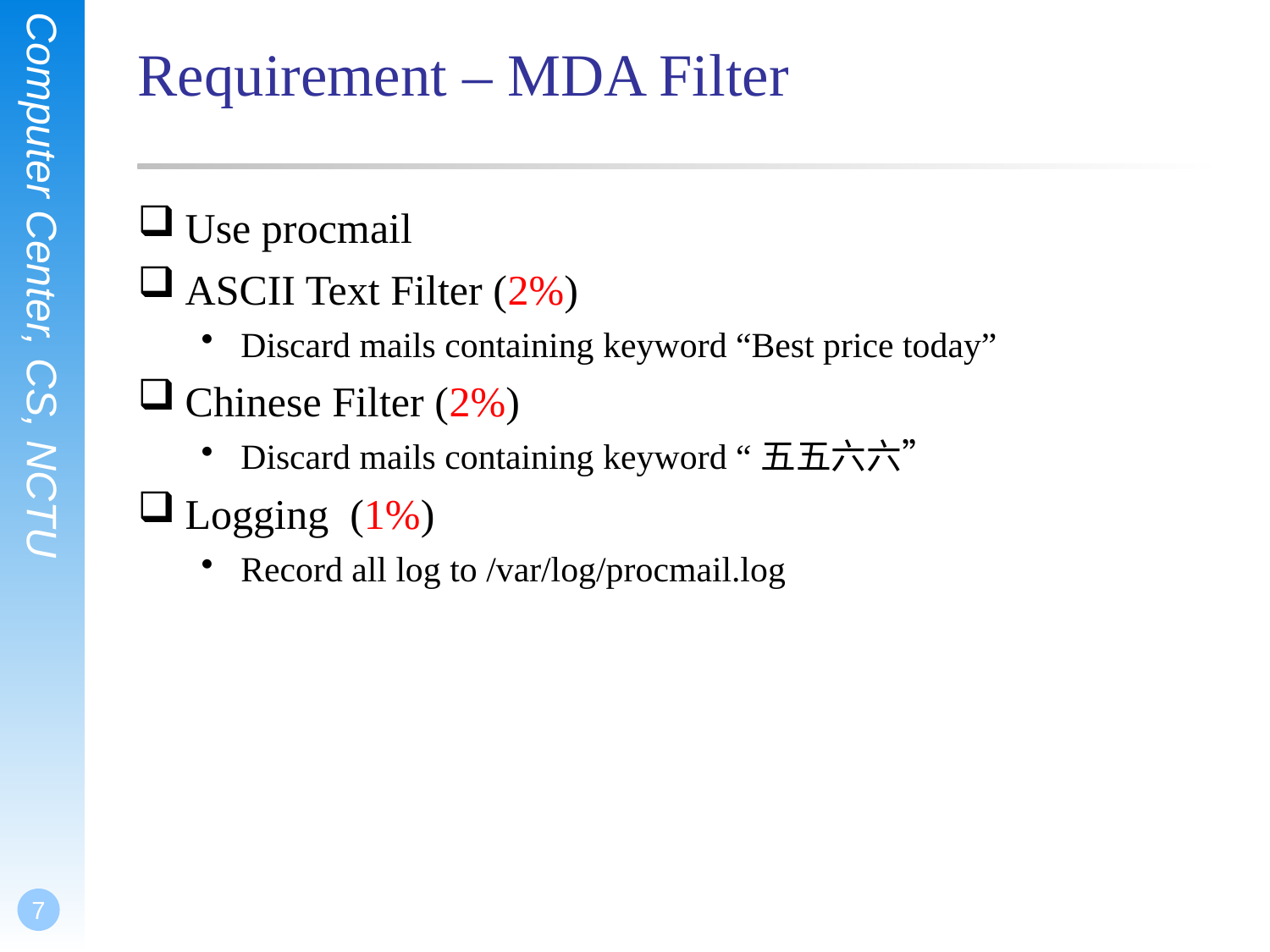

# Requirement – MDA Filter
Use procmail
ASCII Text Filter (2%)
Discard mails containing keyword “Best price today”
Chinese Filter (2%)
Discard mails containing keyword “五五六六”
Logging  (1%)
Record all log to /var/log/procmail.log